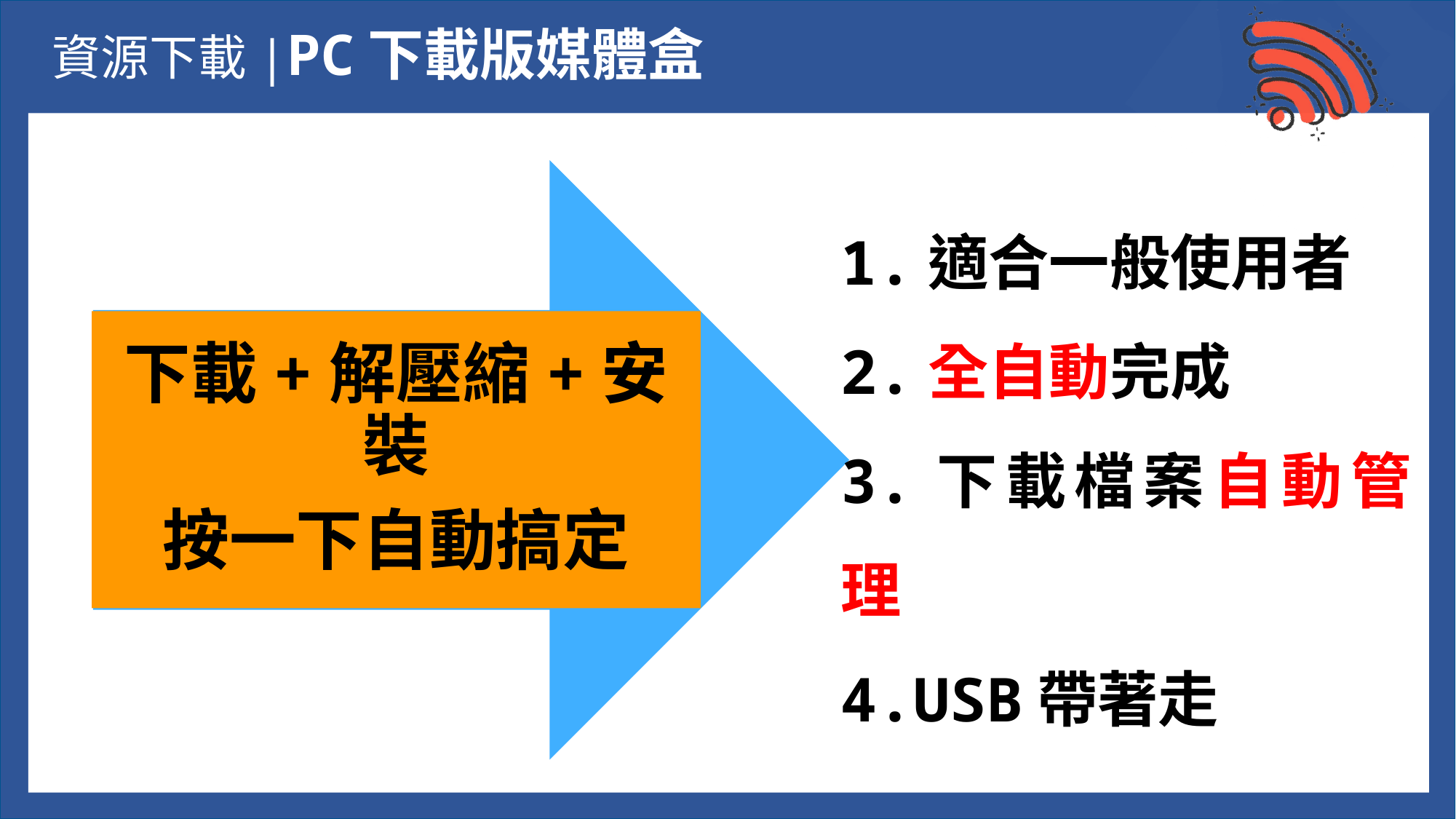

資源下載|PC下載版媒體盒

1.適合一般使用者
2.全自動完成
3.下載檔案自動管理
4.USB帶著走
下載+解壓縮+安裝
按一下自動搞定
康軒媒體盒
下載檔案的流程